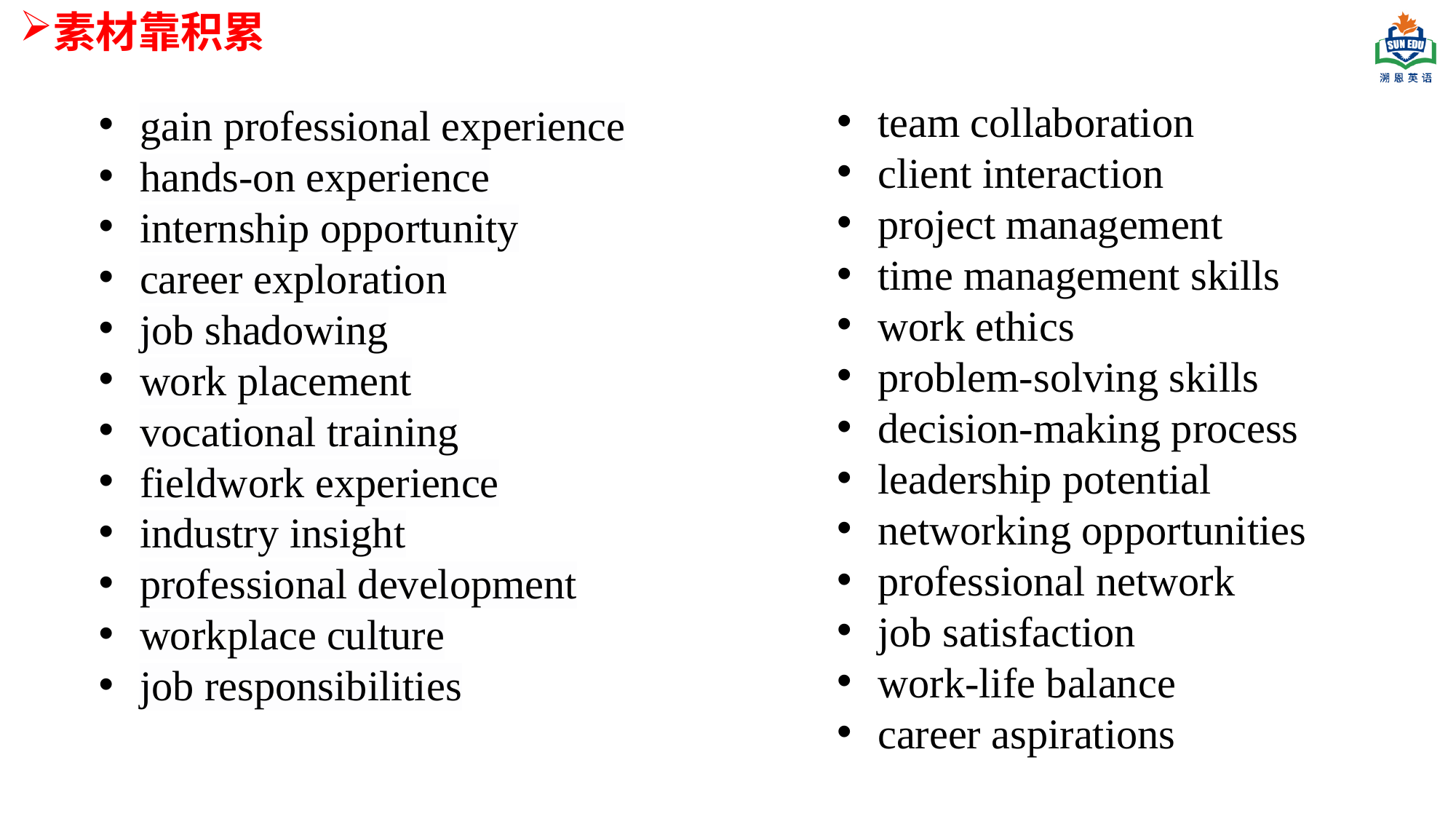

素材靠积累
team collaboration
client interaction
project management
time management skills
work ethics
problem-solving skills
decision-making process
leadership potential
networking opportunities
professional network
job satisfaction
work-life balance
career aspirations
gain professional experience
hands-on experience
internship opportunity
career exploration
job shadowing
work placement
vocational training
fieldwork experience
industry insight
professional development
workplace culture
job responsibilities